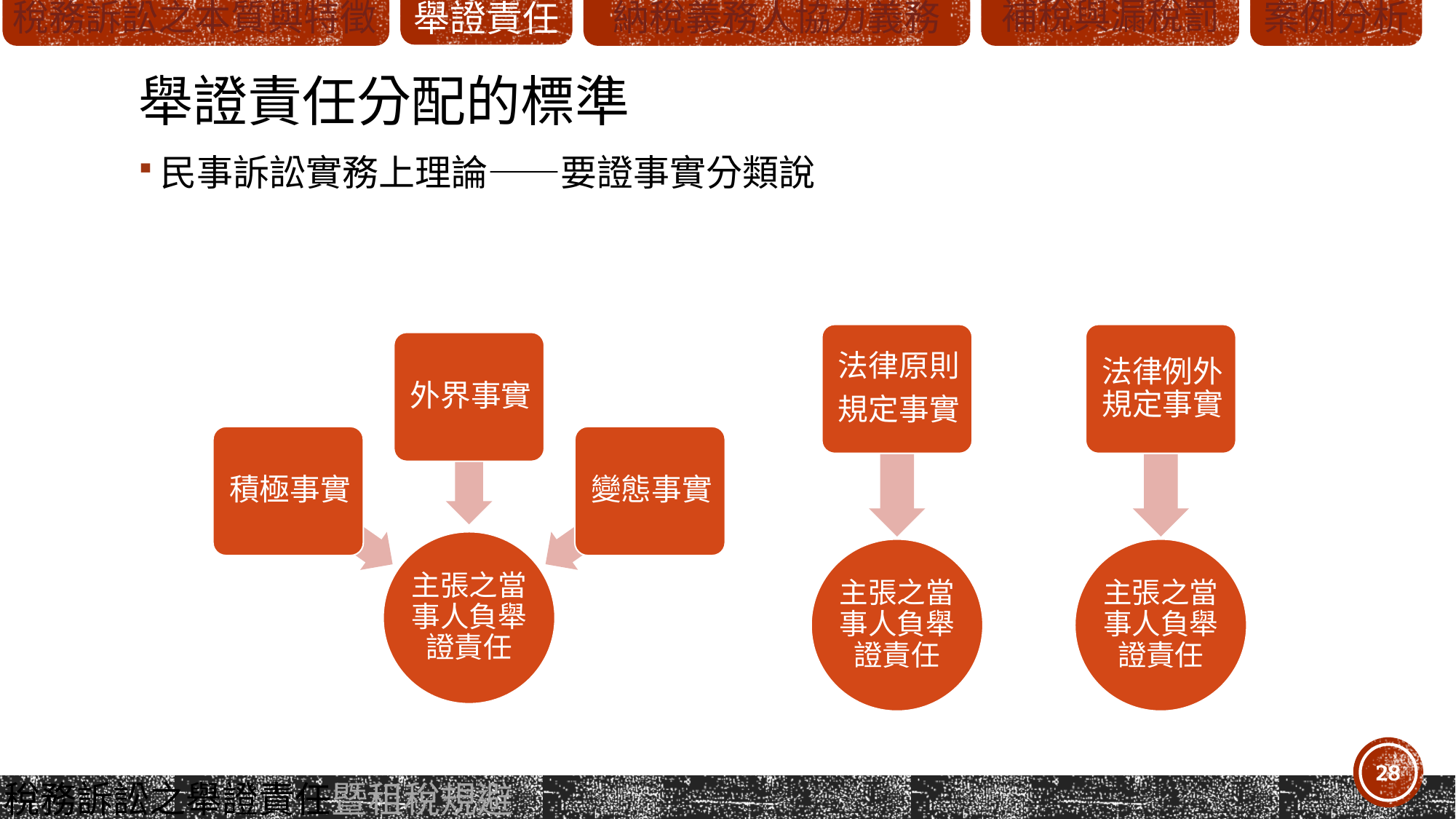

# 舉證責任分配的標準
民事訴訟實務上理論——要證事實分類說
主張之當事人負舉證責任
積極事實
外界事實
變態事實
主張之當事人負舉證責任
法律原則
規定事實
主張之當事人負舉證責任
法律例外規定事實
28